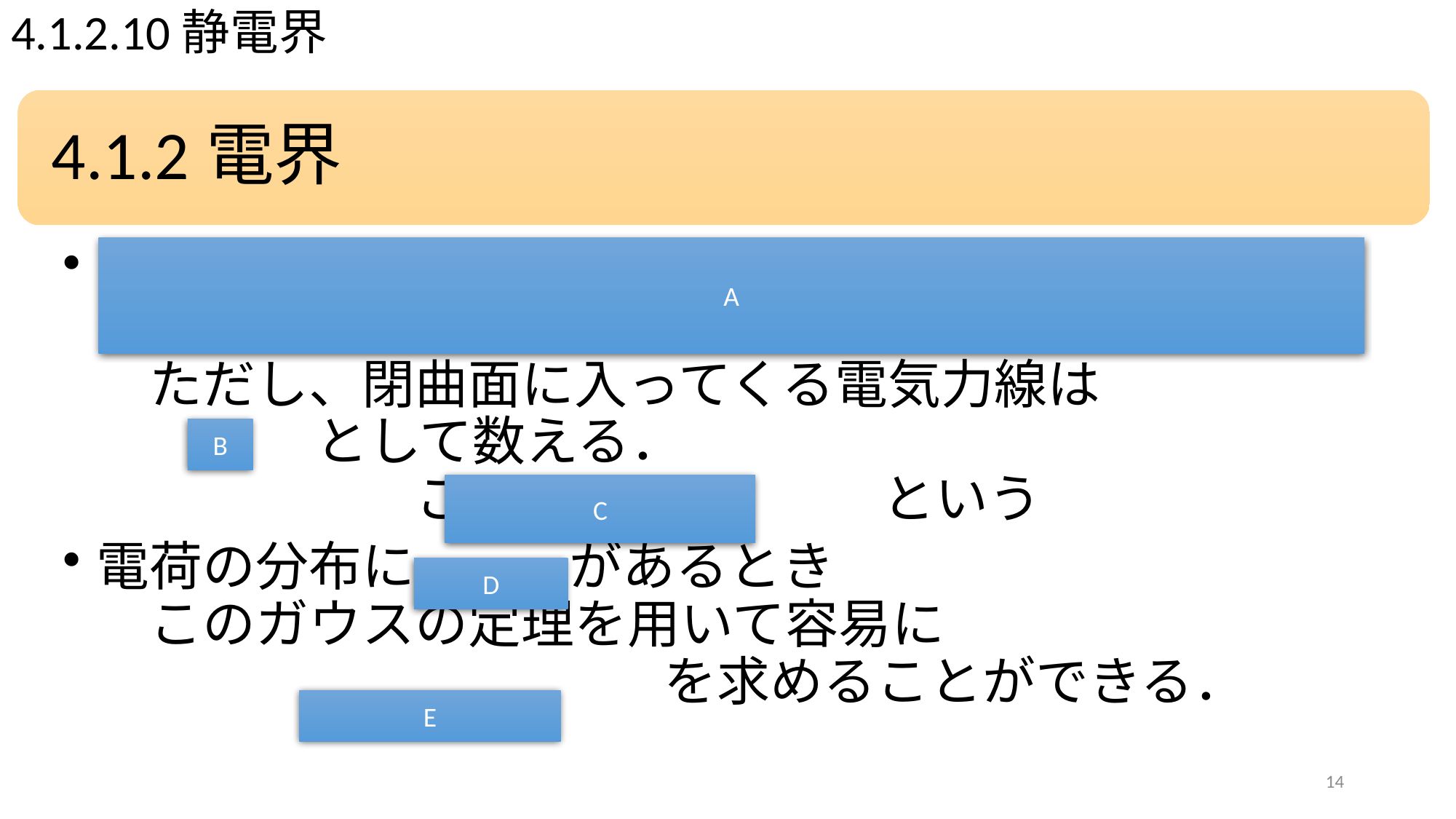

# 4.1.2.10静電界
4.1.2電界
「
　ただし、閉曲面に入ってくる電気力線は
　　　     として数える．
　　　　　　これを                          という
電荷の分布に             があるとき
　このガウスの定理を用いて容易に
　　　　　　                     を求めることができる．
A
B
C
D
E
14